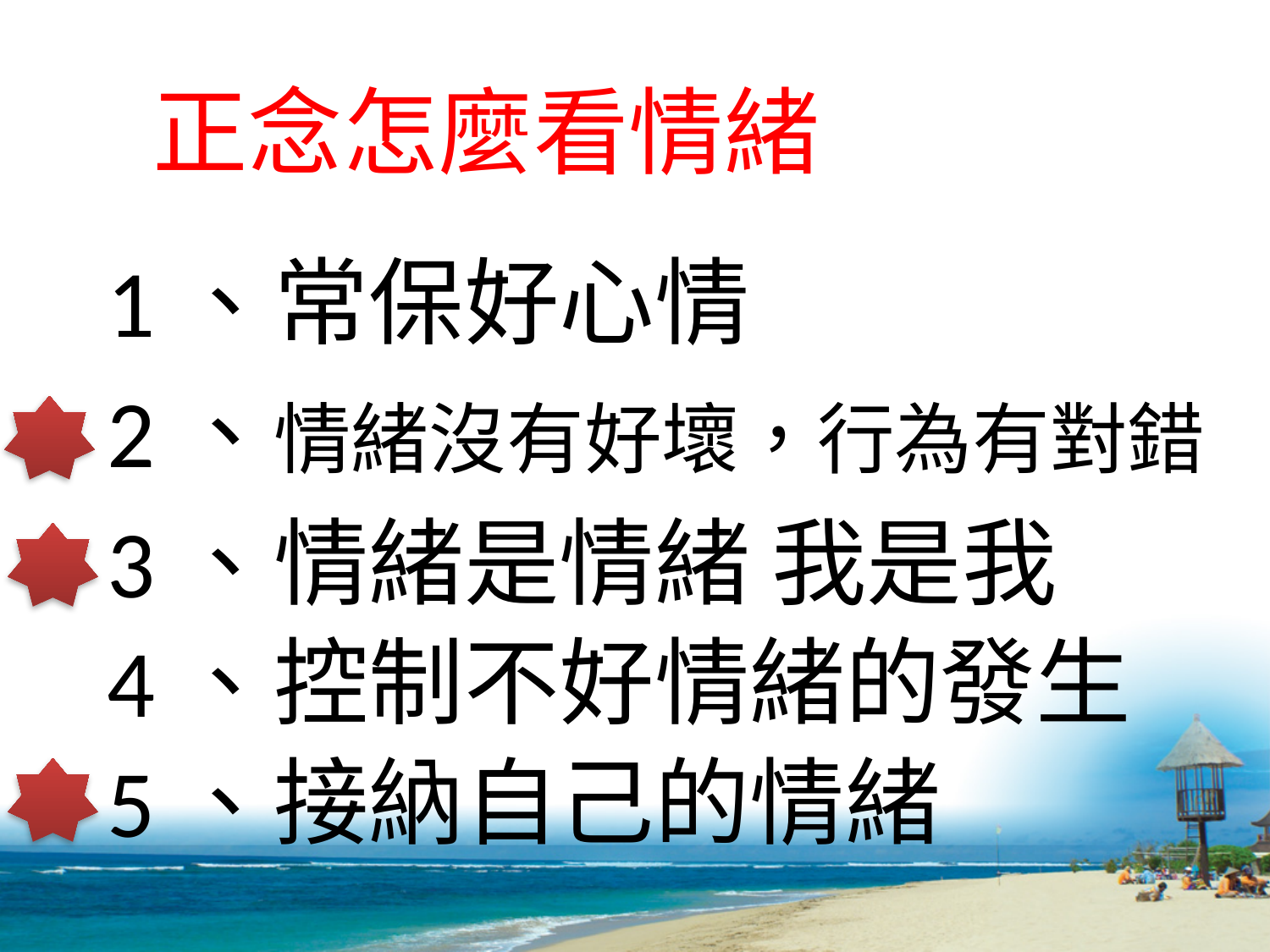

正念怎麼看情緒
1、常保好心情
2、情緒沒有好壞，行為有對錯

3、情緒是情緒 我是我

4、控制不好情緒的發生
5、接納自己的情緒